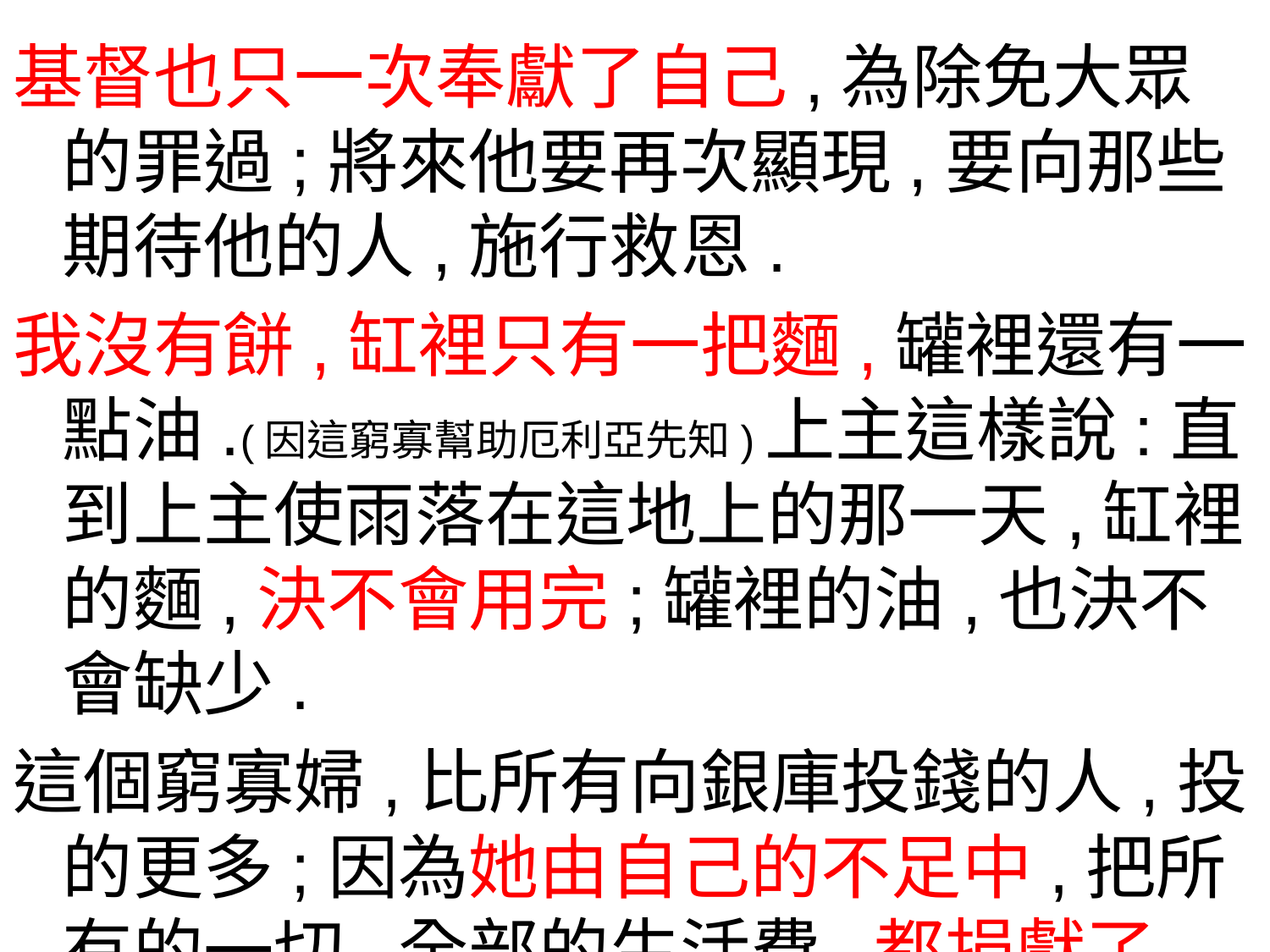

基督也只一次奉獻了自己,為除免大眾的罪過;將來他要再次顯現,要向那些期待他的人,施行救恩.
我沒有餅,缸裡只有一把麵,罐裡還有一點油.(因這窮寡幫助厄利亞先知)上主這樣說:直到上主使雨落在這地上的那一天,缸裡的麵,決不會用完;罐裡的油,也決不會缺少.
這個窮寡婦,比所有向銀庫投錢的人,投的更多;因為她由自己的不足中,把所有的一切,全部的生活費,都捐獻了.